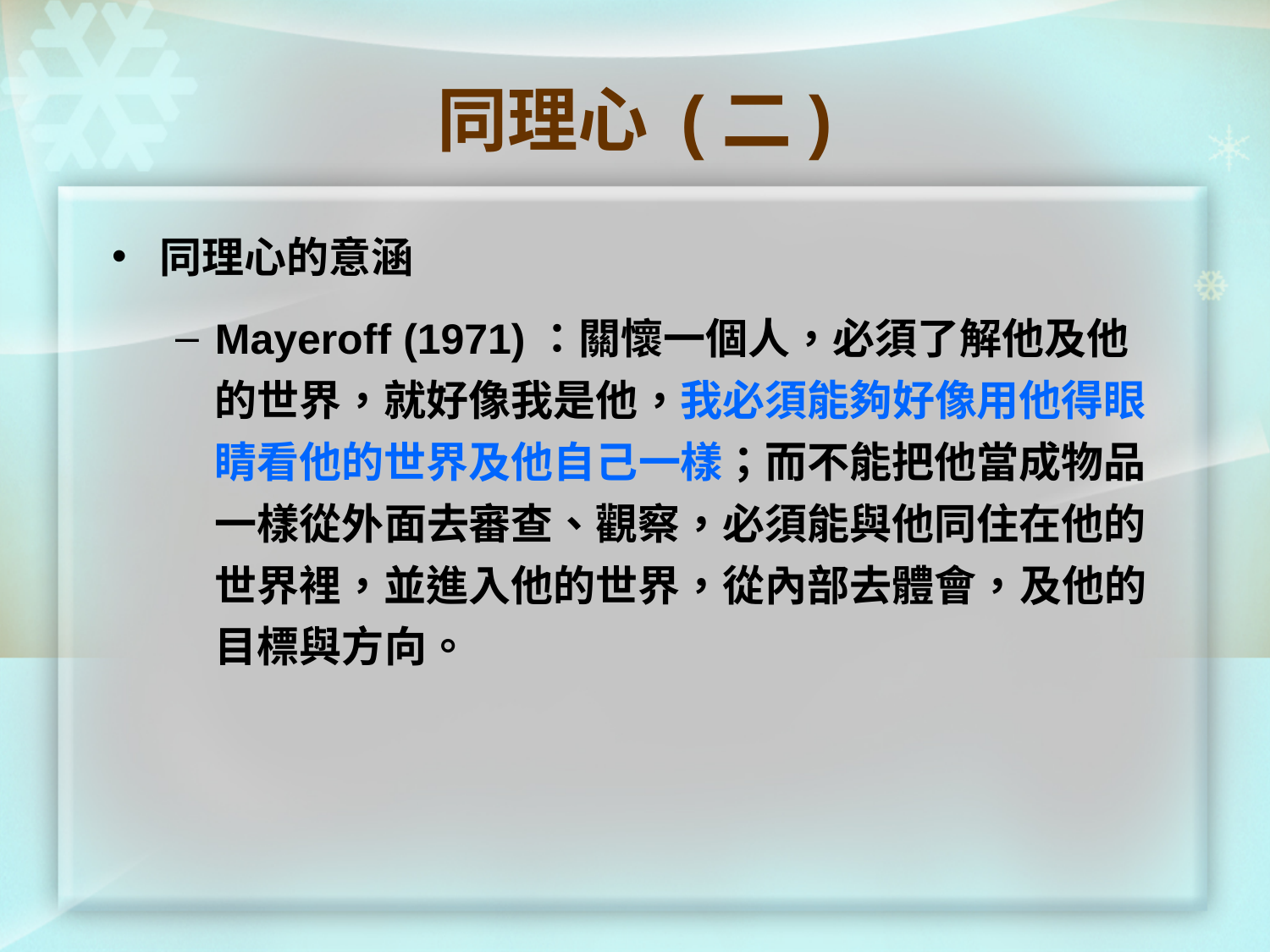

# 同理心 (二)
同理心的意涵
Mayeroff (1971)：關懷一個人，必須了解他及他的世界，就好像我是他，我必須能夠好像用他得眼睛看他的世界及他自己一樣；而不能把他當成物品一樣從外面去審查、觀察，必須能與他同住在他的世界裡，並進入他的世界，從內部去體會，及他的目標與方向。